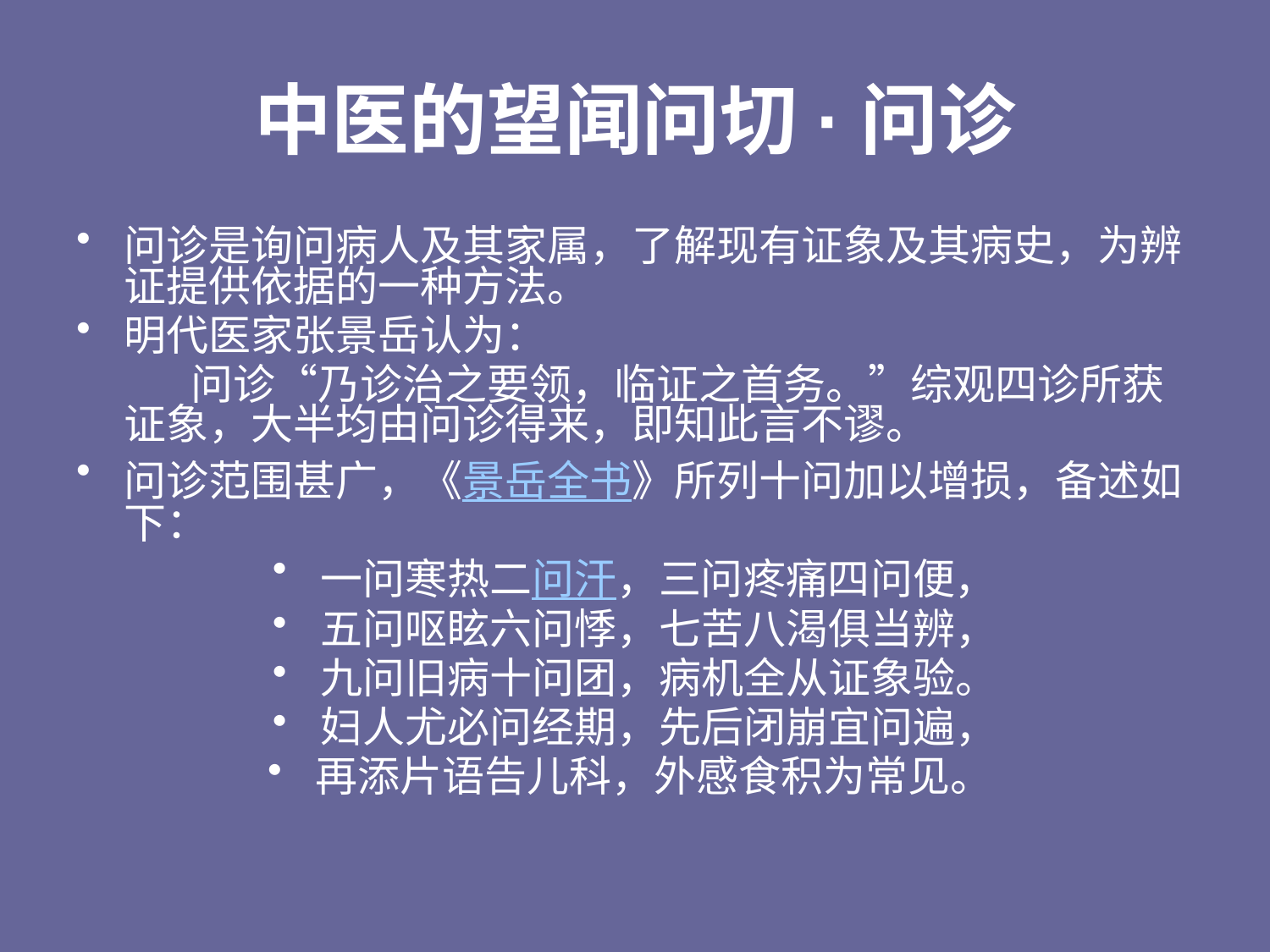

# 中医的望闻问切·问诊
问诊是询问病人及其家属，了解现有证象及其病史，为辨证提供依据的一种方法。
明代医家张景岳认为：
           问诊“乃诊治之要领，临证之首务。”综观四诊所获证象，大半均由问诊得来，即知此言不谬。
问诊范围甚广，《景岳全书》所列十问加以增损，备述如下：
一问寒热二问汗，三问疼痛四问便，
五问呕眩六问悸，七苦八渴俱当辨，
九问旧病十问团，病机全从证象验。
妇人尤必问经期，先后闭崩宜问遍，
再添片语告儿科，外感食积为常见。